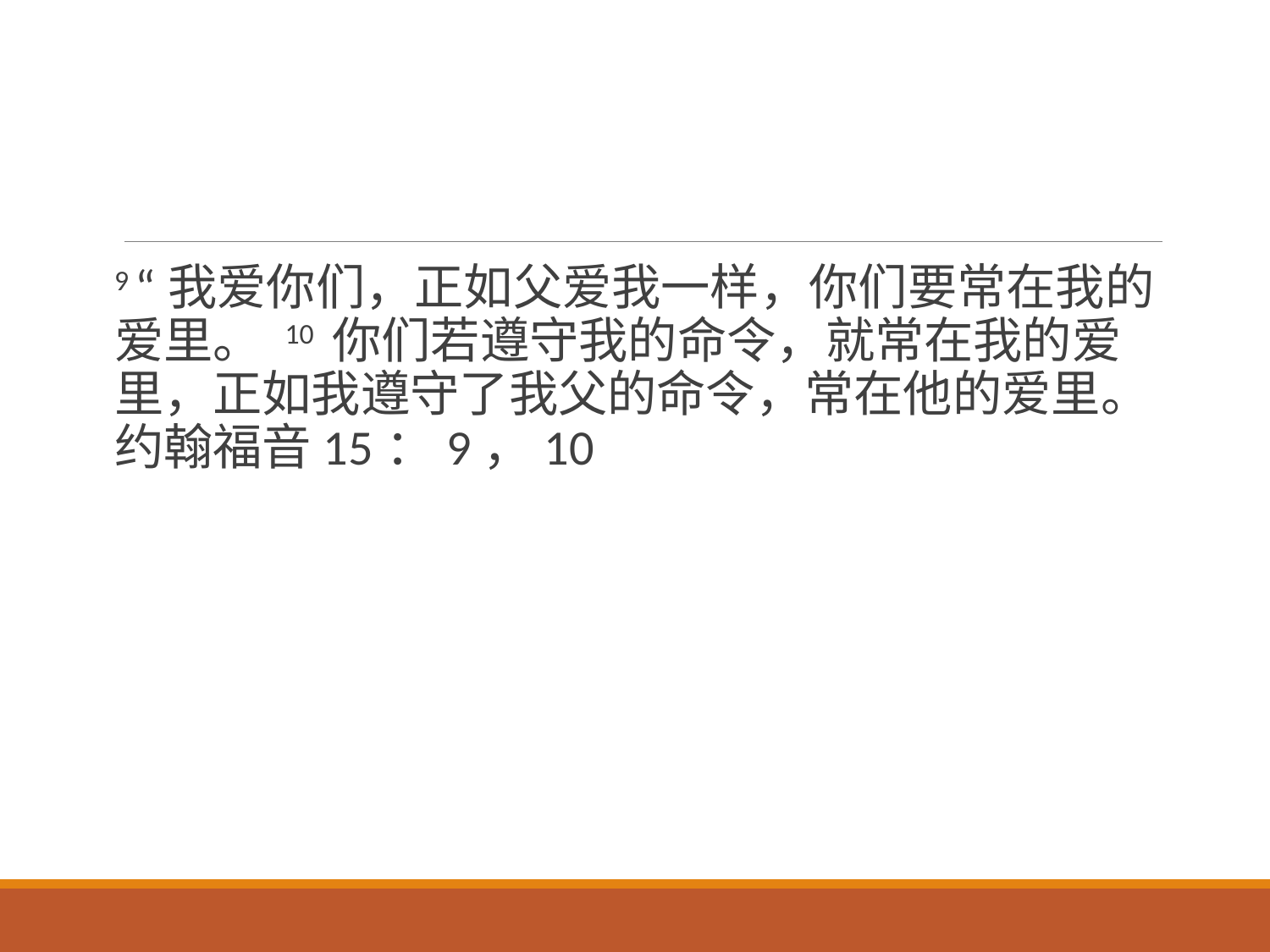

#
9 “我爱你们，正如父爱我一样，你们要常在我的爱里。 10 你们若遵守我的命令，就常在我的爱里，正如我遵守了我父的命令，常在他的爱里。 约翰福音15：9，10